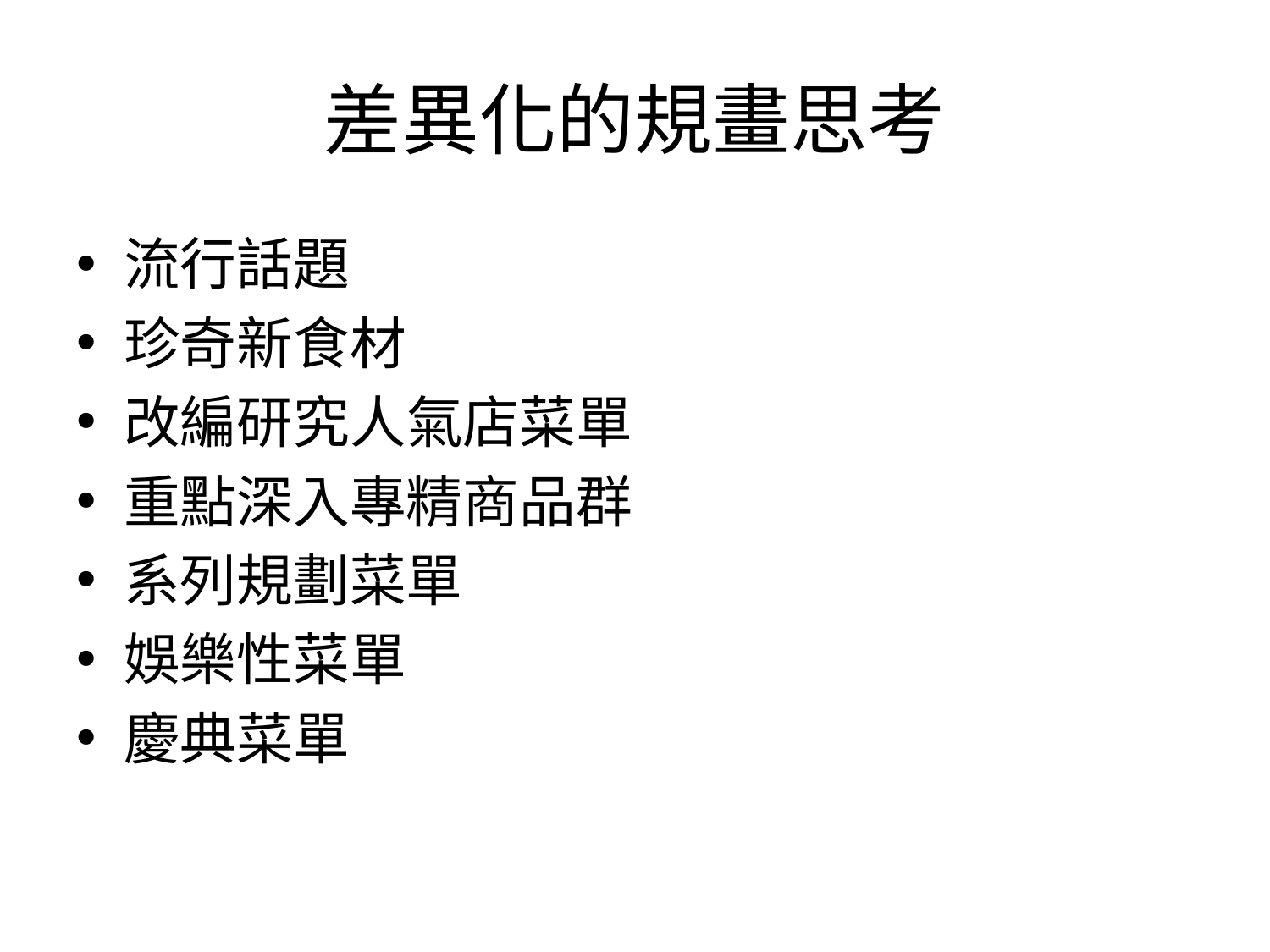

# 差異化的規畫思考
流行話題
珍奇新食材
改編研究人氣店菜單
重點深入專精商品群
系列規劃菜單
娛樂性菜單
慶典菜單